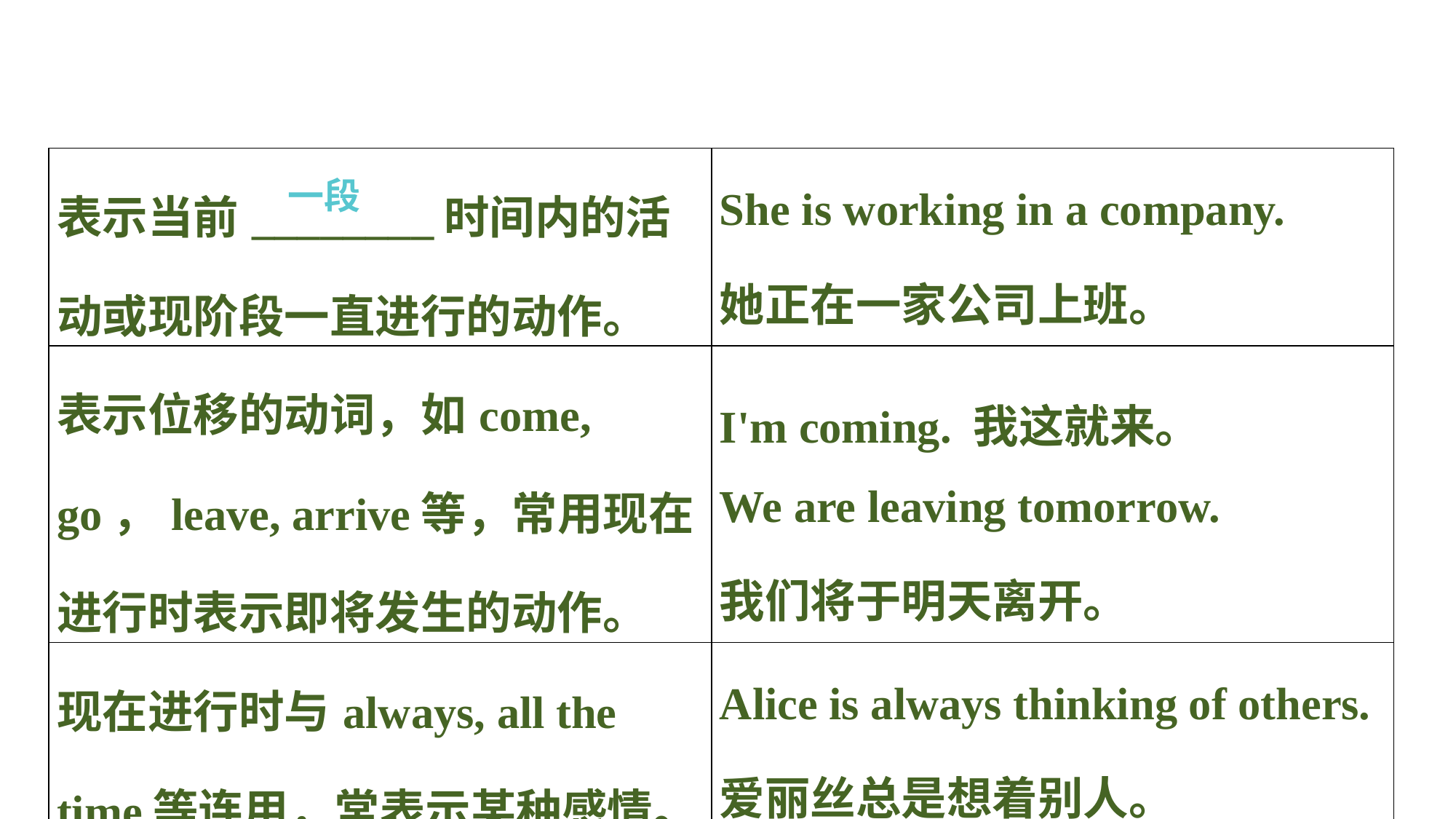

| 表示当前\_\_\_\_\_\_\_\_时间内的活动或现阶段一直进行的动作。 | She is working in a company. 她正在一家公司上班。 |
| --- | --- |
| 表示位移的动词，如come, go，leave, arrive等，常用现在进行时表示即将发生的动作。 | I'm coming. 我这就来。 We are leaving tomorrow. 我们将于明天离开。 |
| 现在进行时与always, all the time等连用，常表示某种感情。 | Alice is always thinking of others. 爱丽丝总是想着别人。 |
一段